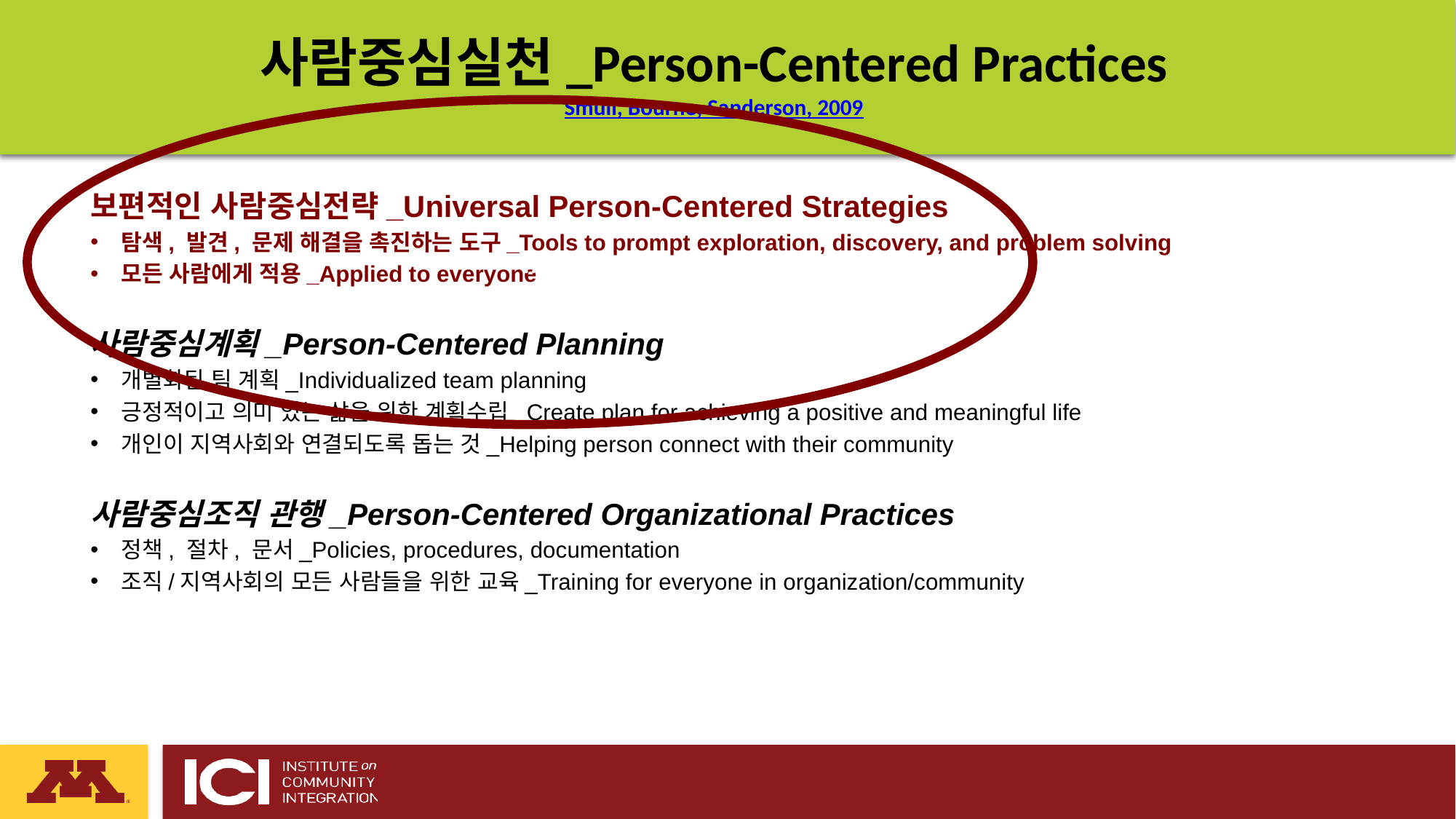

# 사람중심실천_Person-Centered Practices Smull, Bourne, Sanderson, 2009
..
보편적인 사람중심전략_Universal Person-Centered Strategies
탐색, 발견, 문제 해결을 촉진하는 도구_Tools to prompt exploration, discovery, and problem solving
모든 사람에게 적용_Applied to everyone

사람중심계획_Person-Centered Planning
개별화된 팀 계획_Individualized team planning
긍정적이고 의미 있는 삶을 위한 계획수립_Create plan for achieving a positive and meaningful life
개인이 지역사회와 연결되도록 돕는 것_Helping person connect with their community

사람중심조직 관행_Person-Centered Organizational Practices
정책, 절차, 문서_Policies, procedures, documentation
조직/지역사회의 모든 사람들을 위한 교육_Training for everyone in organization/community